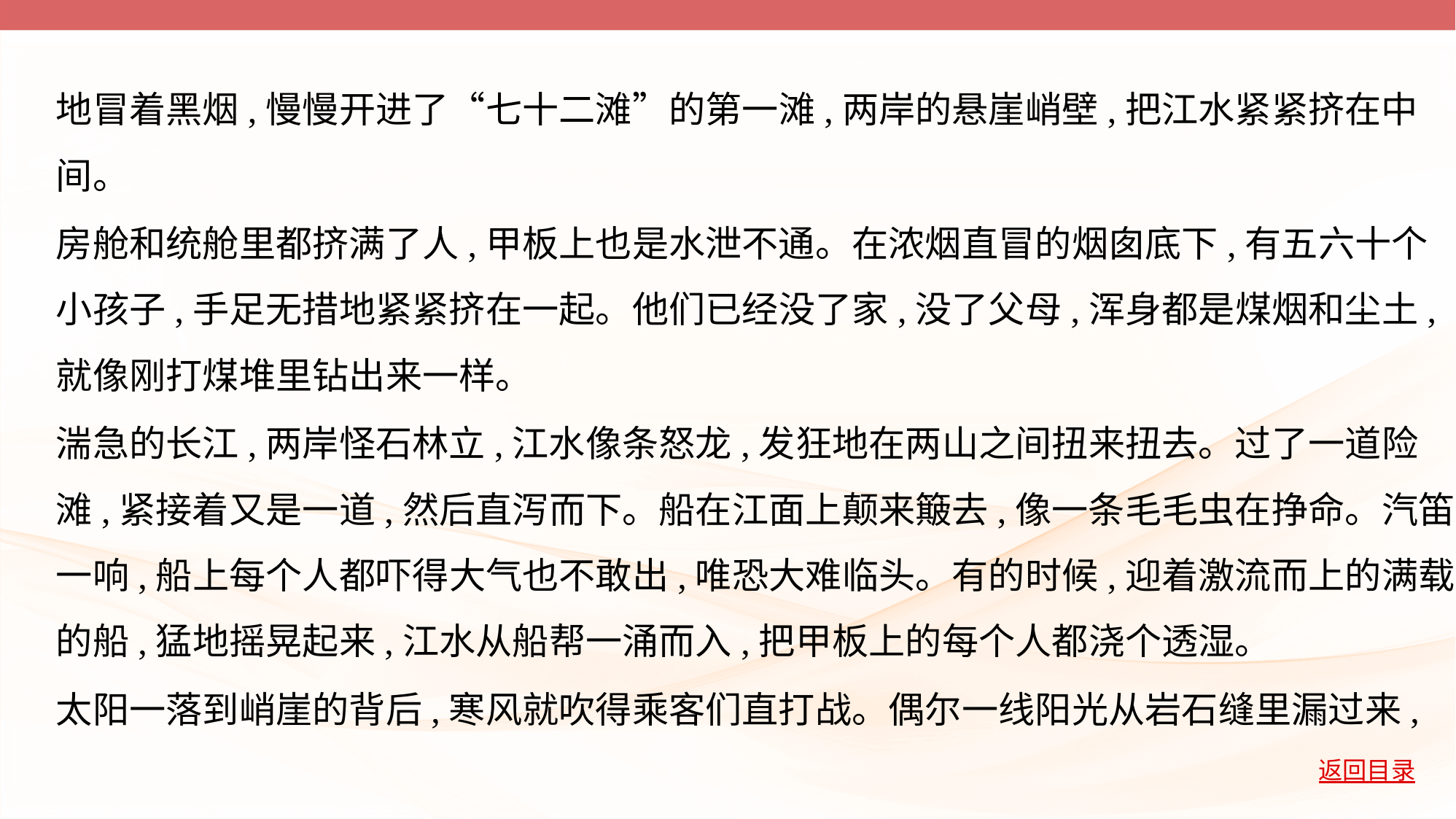

地冒着黑烟,慢慢开进了“七十二滩”的第一滩,两岸的悬崖峭壁,把江水紧紧挤在中
间。
房舱和统舱里都挤满了人,甲板上也是水泄不通。在浓烟直冒的烟囱底下,有五六十个
小孩子,手足无措地紧紧挤在一起。他们已经没了家,没了父母,浑身都是煤烟和尘土,
就像刚打煤堆里钻出来一样。
湍急的长江,两岸怪石林立,江水像条怒龙,发狂地在两山之间扭来扭去。过了一道险
滩,紧接着又是一道,然后直泻而下。船在江面上颠来簸去,像一条毛毛虫在挣命。汽笛
一响,船上每个人都吓得大气也不敢出,唯恐大难临头。有的时候,迎着激流而上的满载
的船,猛地摇晃起来,江水从船帮一涌而入,把甲板上的每个人都浇个透湿。
太阳一落到峭崖的背后,寒风就吹得乘客们直打战。偶尔一线阳光从岩石缝里漏过来,